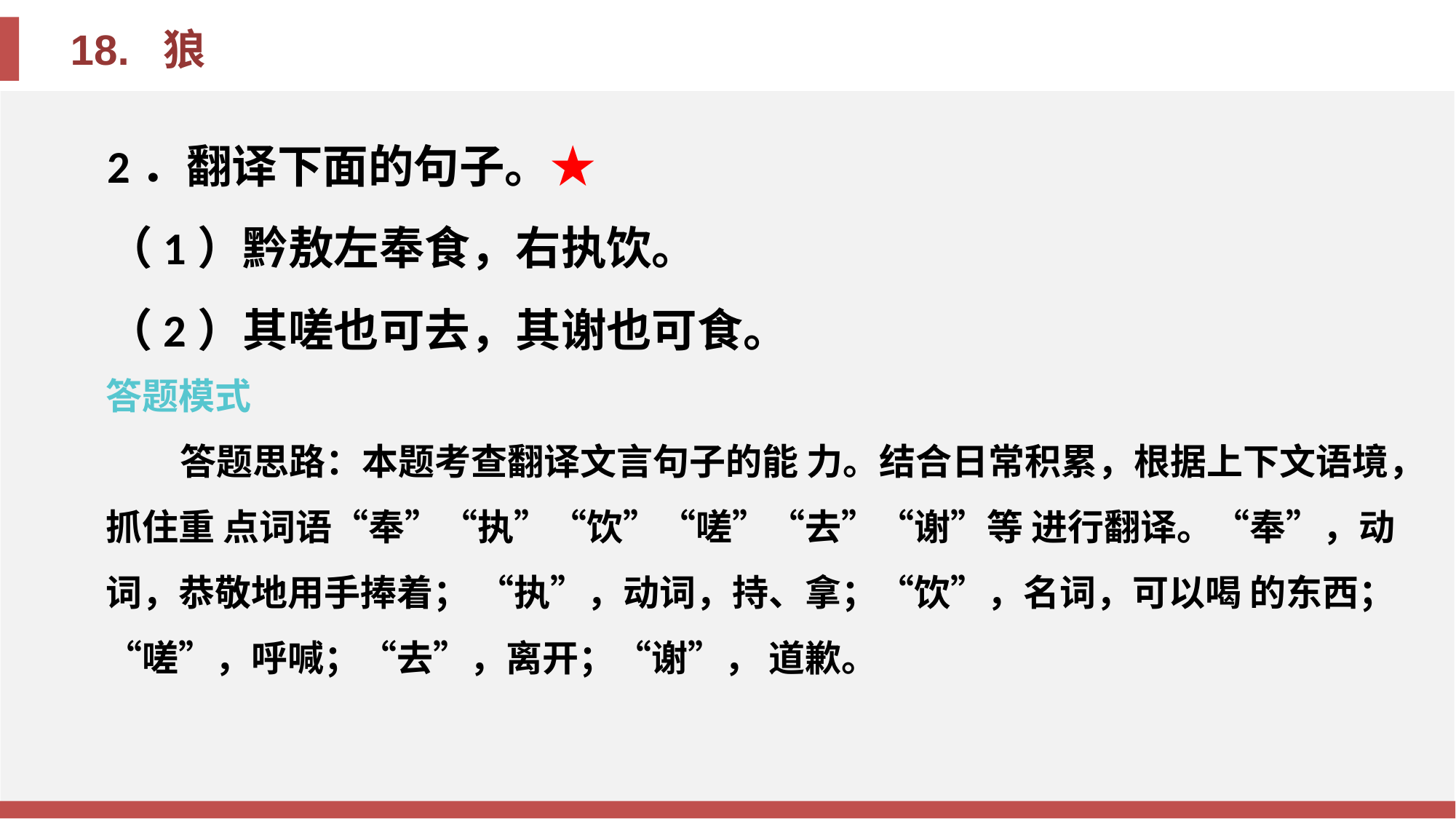

2．翻译下面的句子。★
（1）黔敖左奉食，右执饮。
（2）其嗟也可去，其谢也可食。
答题模式
答题思路：本题考查翻译文言句子的能 力。结合日常积累，根据上下文语境，抓住重 点词语“奉”“执”“饮”“嗟”“去”“谢”等 进行翻译。“奉”，动词，恭敬地用手捧着； “执”，动词，持、拿；“饮”，名词，可以喝 的东西；“嗟”，呼喊；“去”，离开；“谢”， 道歉。